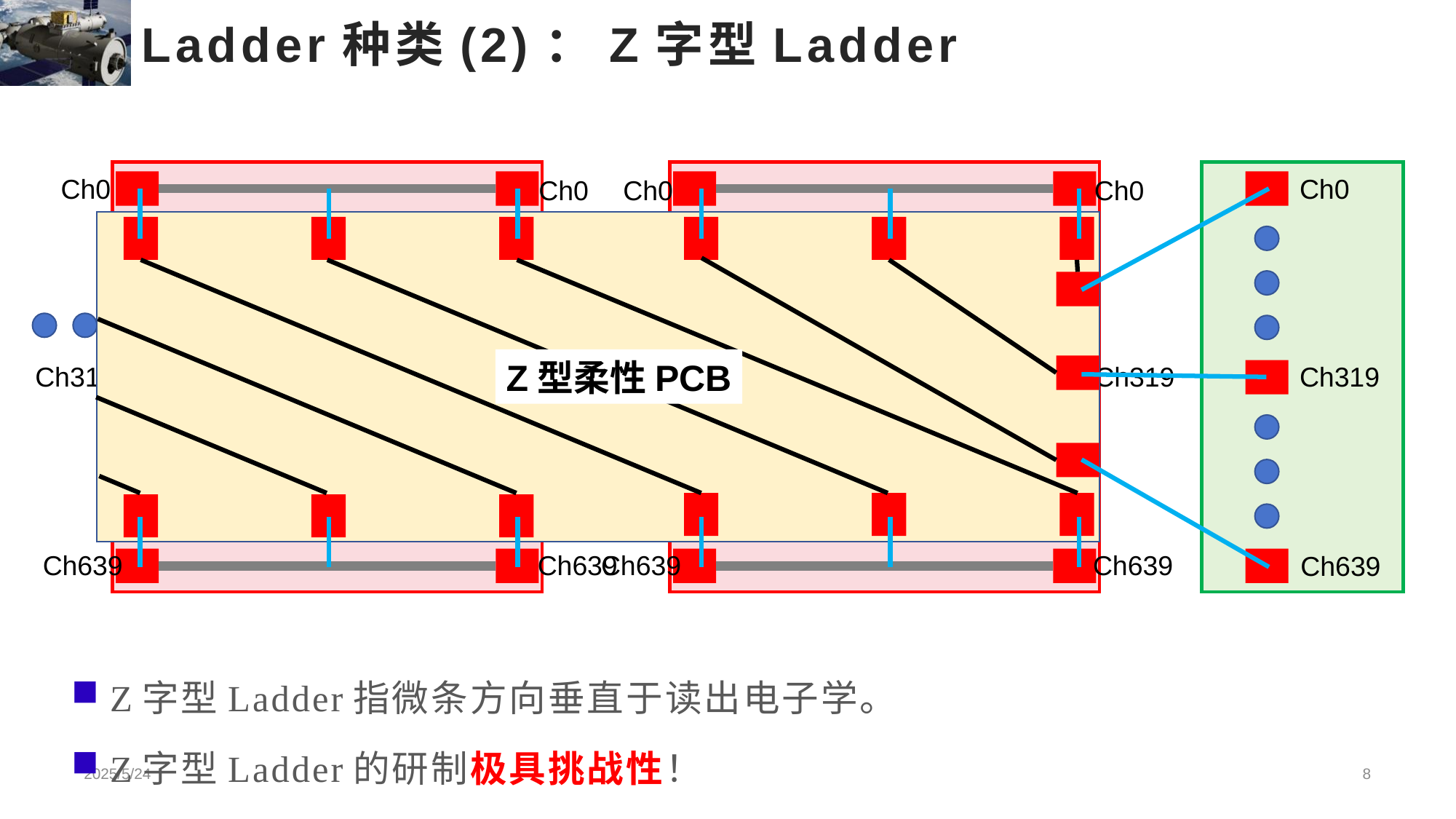

# Ladder种类(2)：Z字型Ladder

Ch0
Ch0
Ch319
Ch319
Ch639
Ch639

Ch0
Ch0
Ch319
Ch319
Ch639
Ch639

Ch0
Ch319
Ch639

Z型柔性PCB

Z字型Ladder指微条方向垂直于读出电子学。
Z字型Ladder的研制极具挑战性！
2025/5/24
8